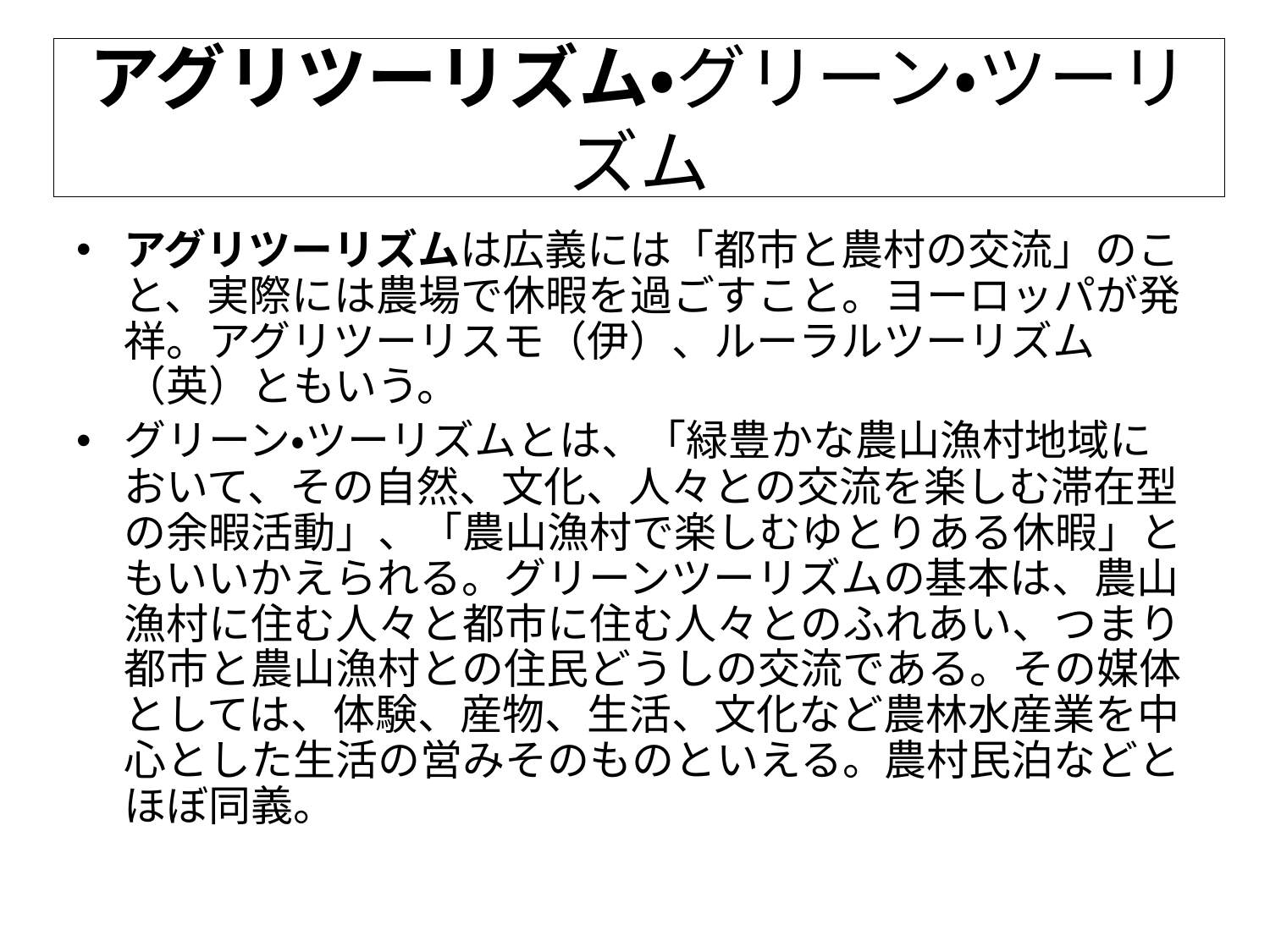

# アグリツーリズム・グリーン・ツーリズム
アグリツーリズムは広義には「都市と農村の交流」のこと、実際には農場で休暇を過ごすこと。ヨーロッパが発祥。アグリツーリスモ（伊）、ルーラルツーリズム（英）ともいう。
グリーン・ツーリズムとは、「緑豊かな農山漁村地域において、その自然、文化、人々との交流を楽しむ滞在型の余暇活動」、「農山漁村で楽しむゆとりある休暇」ともいいかえられる。グリーンツーリズムの基本は、農山漁村に住む人々と都市に住む人々とのふれあい、つまり都市と農山漁村との住民どうしの交流である。その媒体としては、体験、産物、生活、文化など農林水産業を中心とした生活の営みそのものといえる。農村民泊などとほぼ同義。